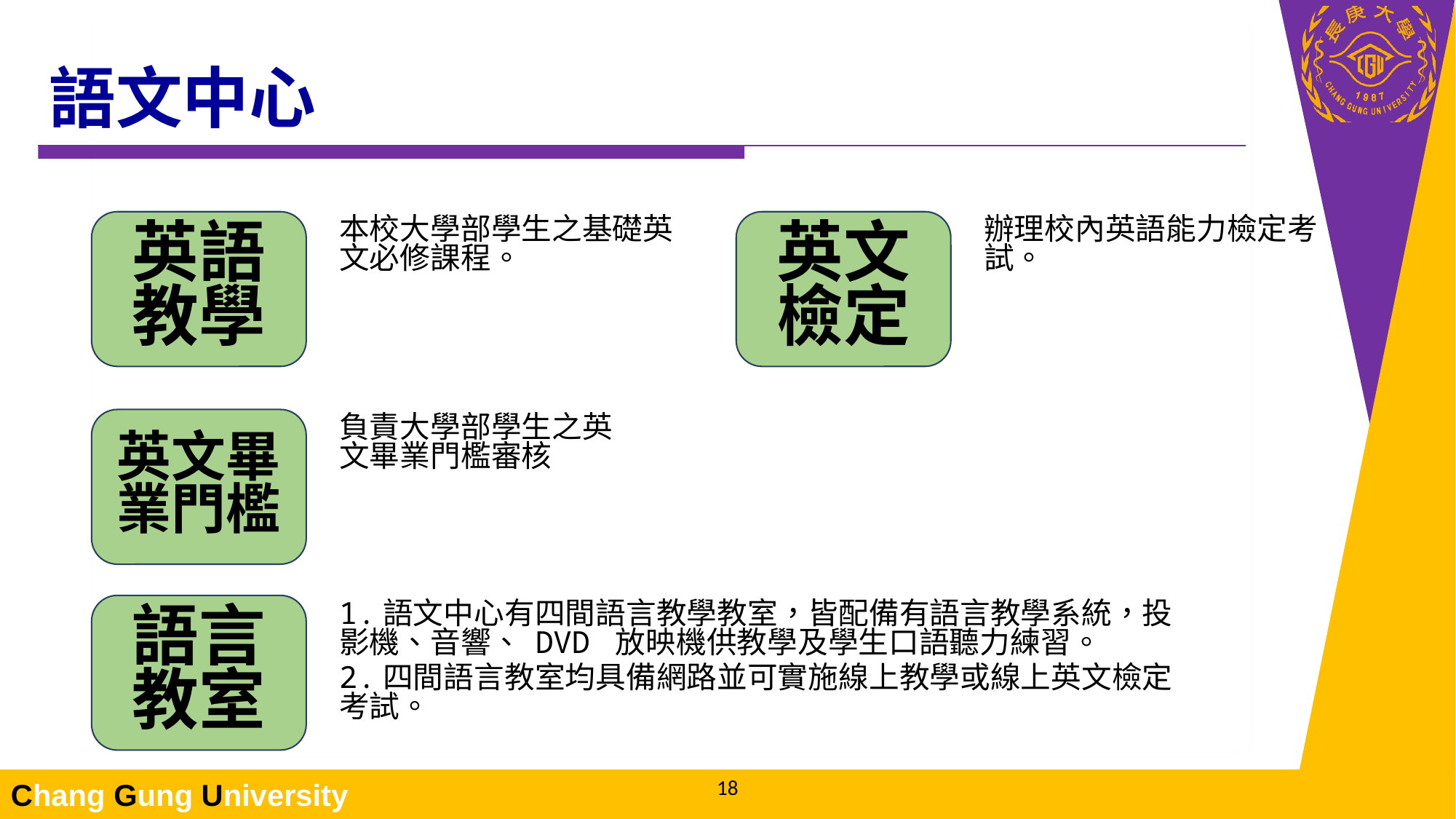

# 語文中心
英語教學
本校大學部學生之基礎英文必修課程。

英文檢定
辦理校內英語能力檢定考試。

英文畢業門檻
負責大學部學生之英文畢業門檻審核
語言教室
1.語文中心有四間語言教學教室，皆配備有語言教學系統，投影機、音響、 DVD 放映機供教學及學生口語聽力練習。
2.四間語言教室均具備網路並可實施線上教學或線上英文檢定考試。
18